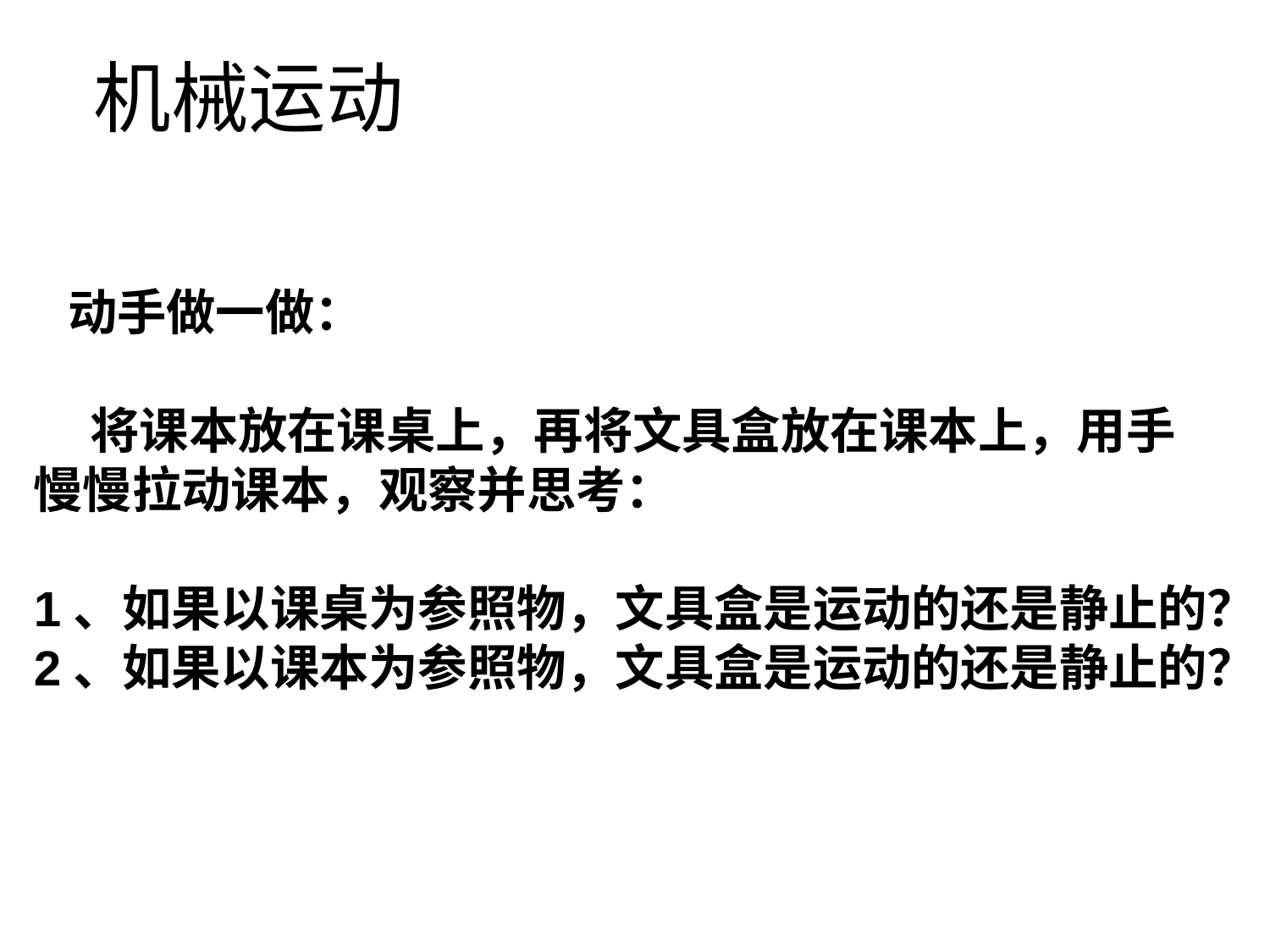

机械运动
  动手做一做：

    将课本放在课桌上，再将文具盒放在课本上，用手慢慢拉动课本，观察并思考：

1、如果以课桌为参照物，文具盒是运动的还是静止的？
2、如果以课本为参照物，文具盒是运动的还是静止的？